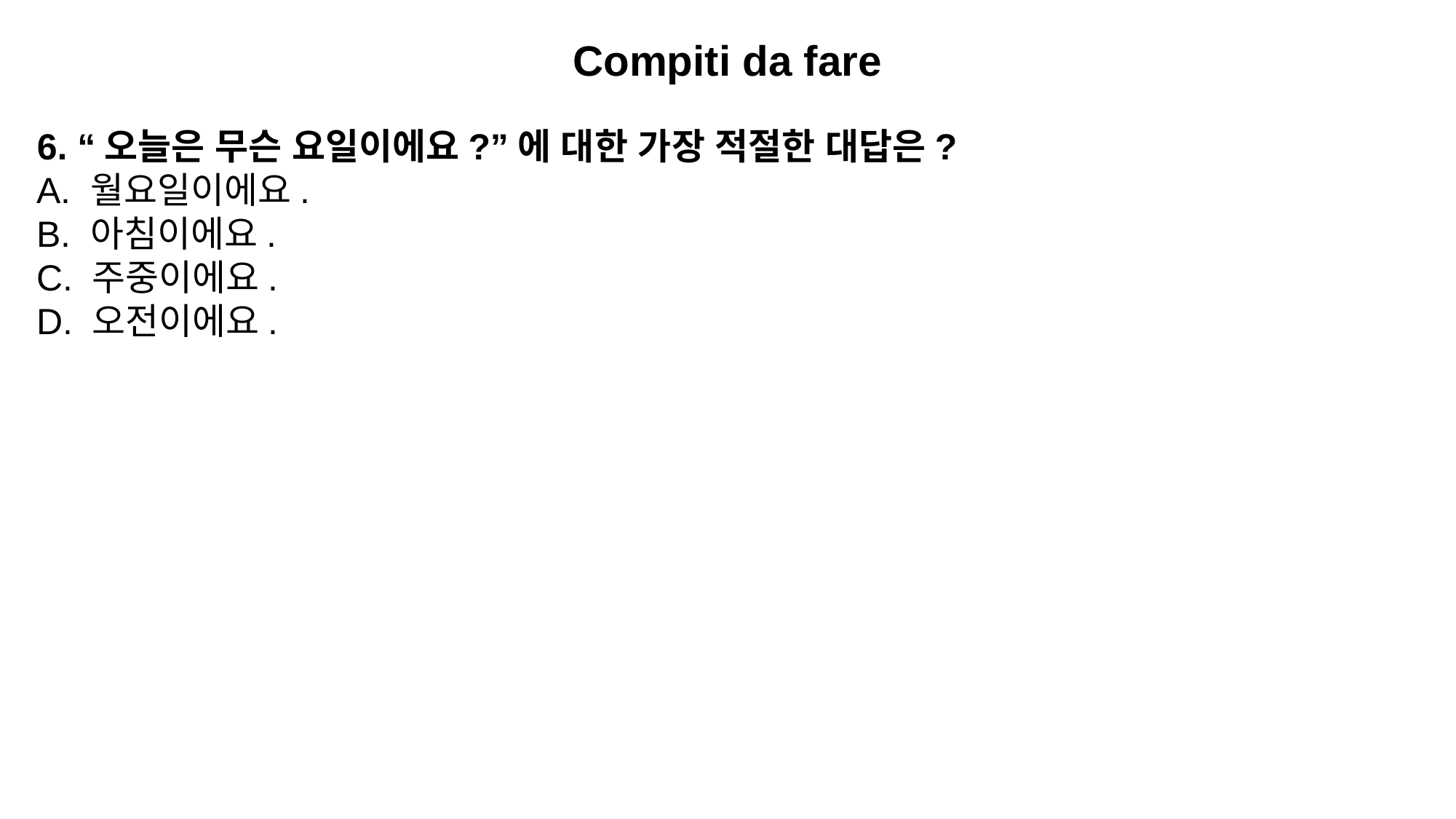

Compiti da fare
6. “오늘은 무슨 요일이에요?”에 대한 가장 적절한 대답은?
A. 월요일이에요.
B. 아침이에요.
C. 주중이에요.
D. 오전이에요.